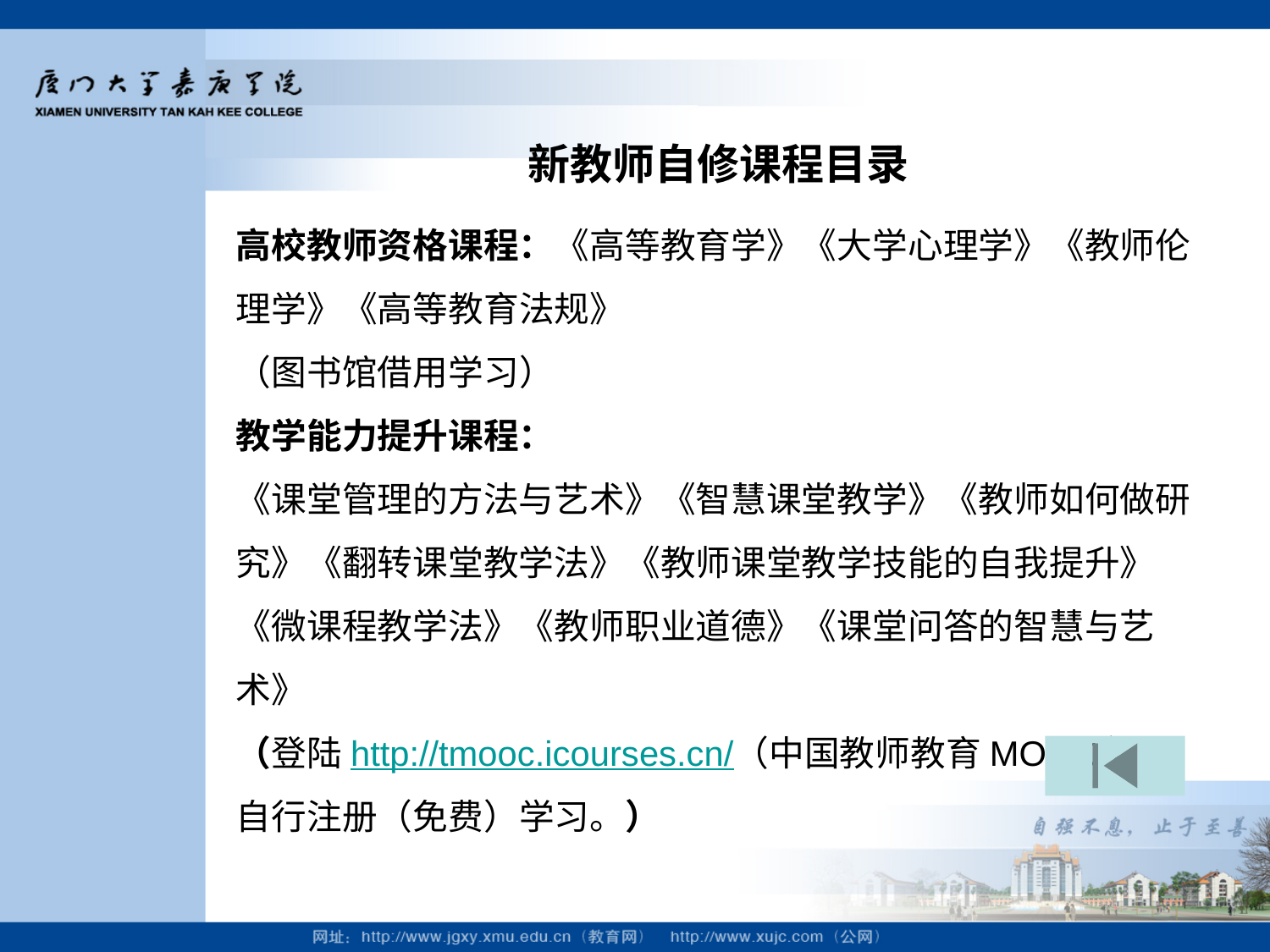

新教师自修课程目录
高校教师资格课程：《高等教育学》《大学心理学》《教师伦理学》《高等教育法规》
（图书馆借用学习）
教学能力提升课程：
《课堂管理的方法与艺术》《智慧课堂教学》《教师如何做研究》《翻转课堂教学法》《教师课堂教学技能的自我提升》《微课程教学法》《教师职业道德》《课堂问答的智慧与艺术》
（登陆http://tmooc.icourses.cn/（中国教师教育MOOC），自行注册（免费）学习。）